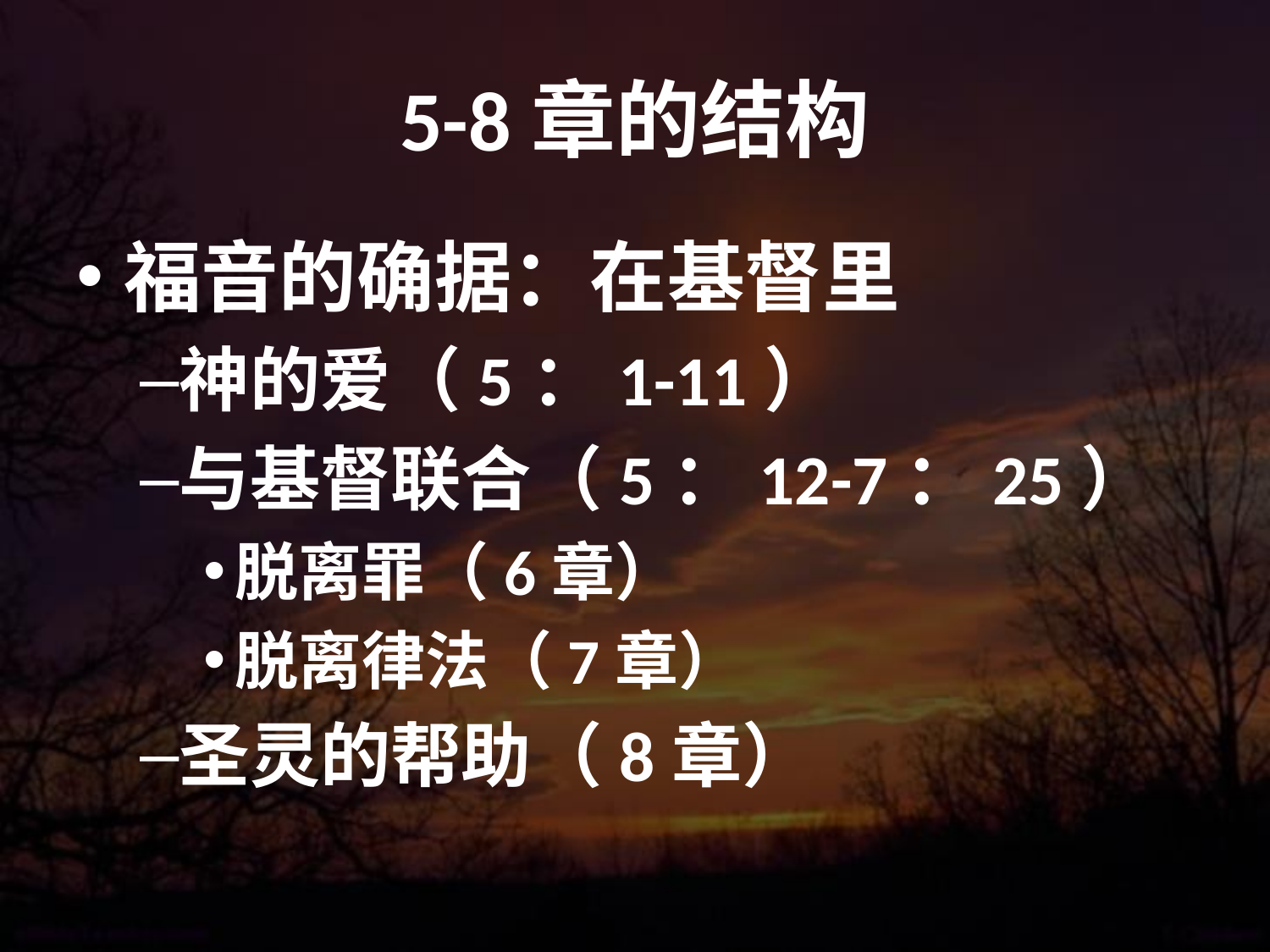

# 5-8章的结构
福音的确据：在基督里
神的爱（5：1-11）
与基督联合（5：12-7：25）
脱离罪（6章）
脱离律法（7章）
圣灵的帮助（8章）